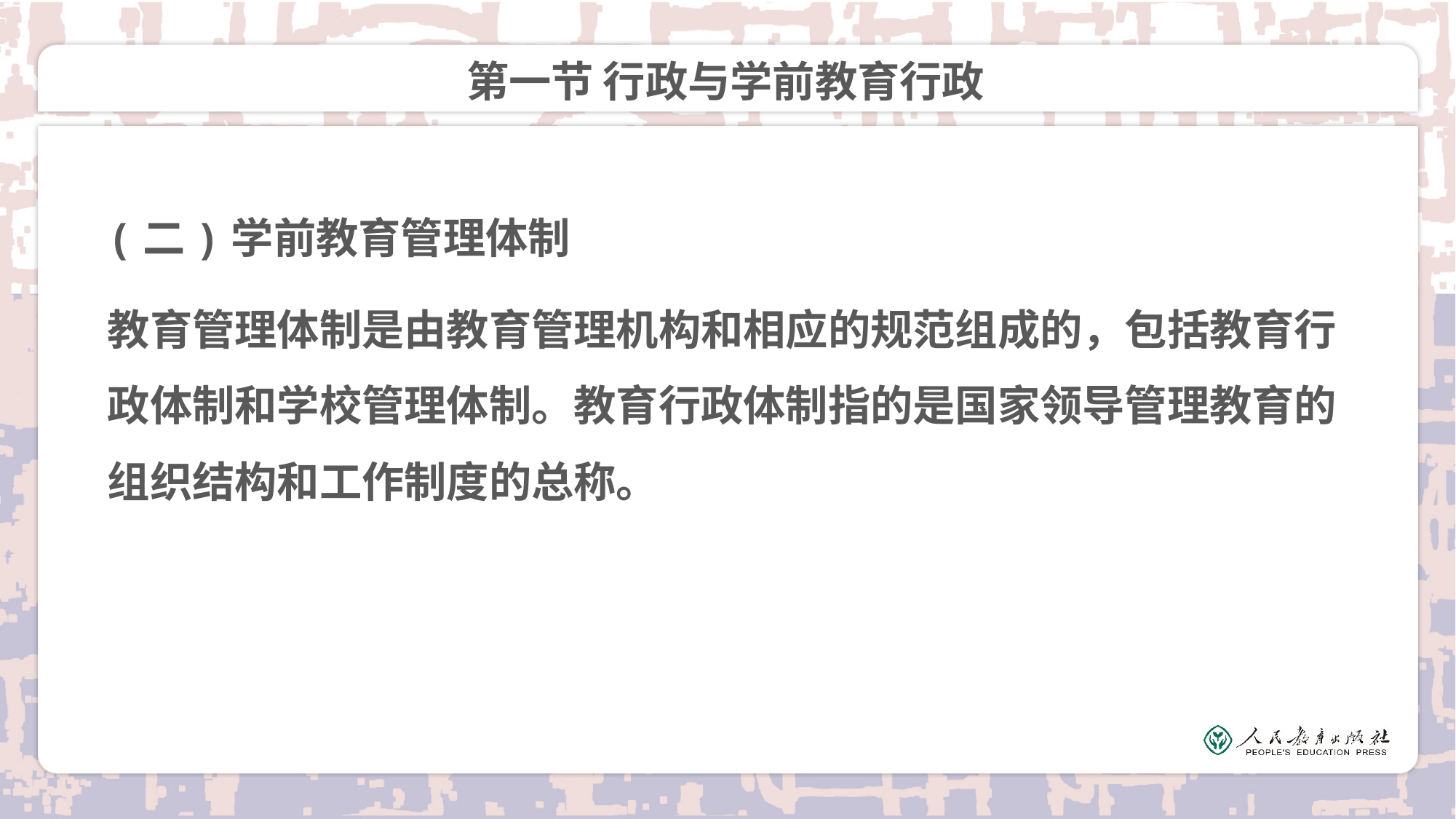

# 第一节 行政与学前教育行政
(二)学前教育管理体制
教育管理体制是由教育管理机构和相应的规范组成的，包括教育行政体制和学校管理体制。教育行政体制指的是国家领导管理教育的组织结构和工作制度的总称。